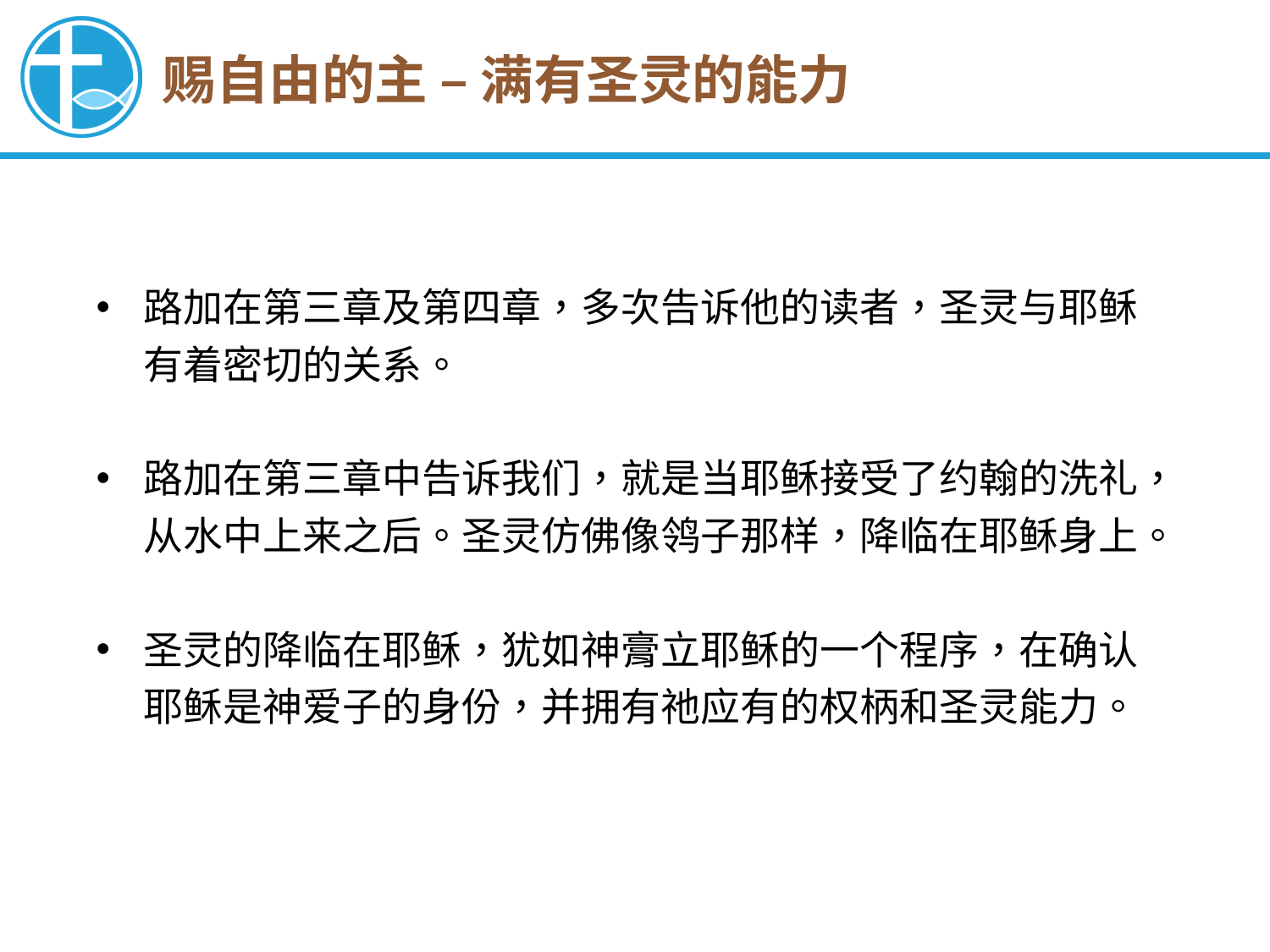

赐自由的主 – 满有圣灵的能力
路加在第三章及第四章，多次告诉他的读者，圣灵与耶稣有着密切的关系。

路加在第三章中告诉我们，就是当耶稣接受了约翰的洗礼，从水中上来之后。圣灵仿佛像鸰子那样，降临在耶稣身上。

圣灵的降临在耶稣，犹如神膏立耶稣的一个程序，在确认耶稣是神爱子的身份，并拥有祂应有的权柄和圣灵能力。